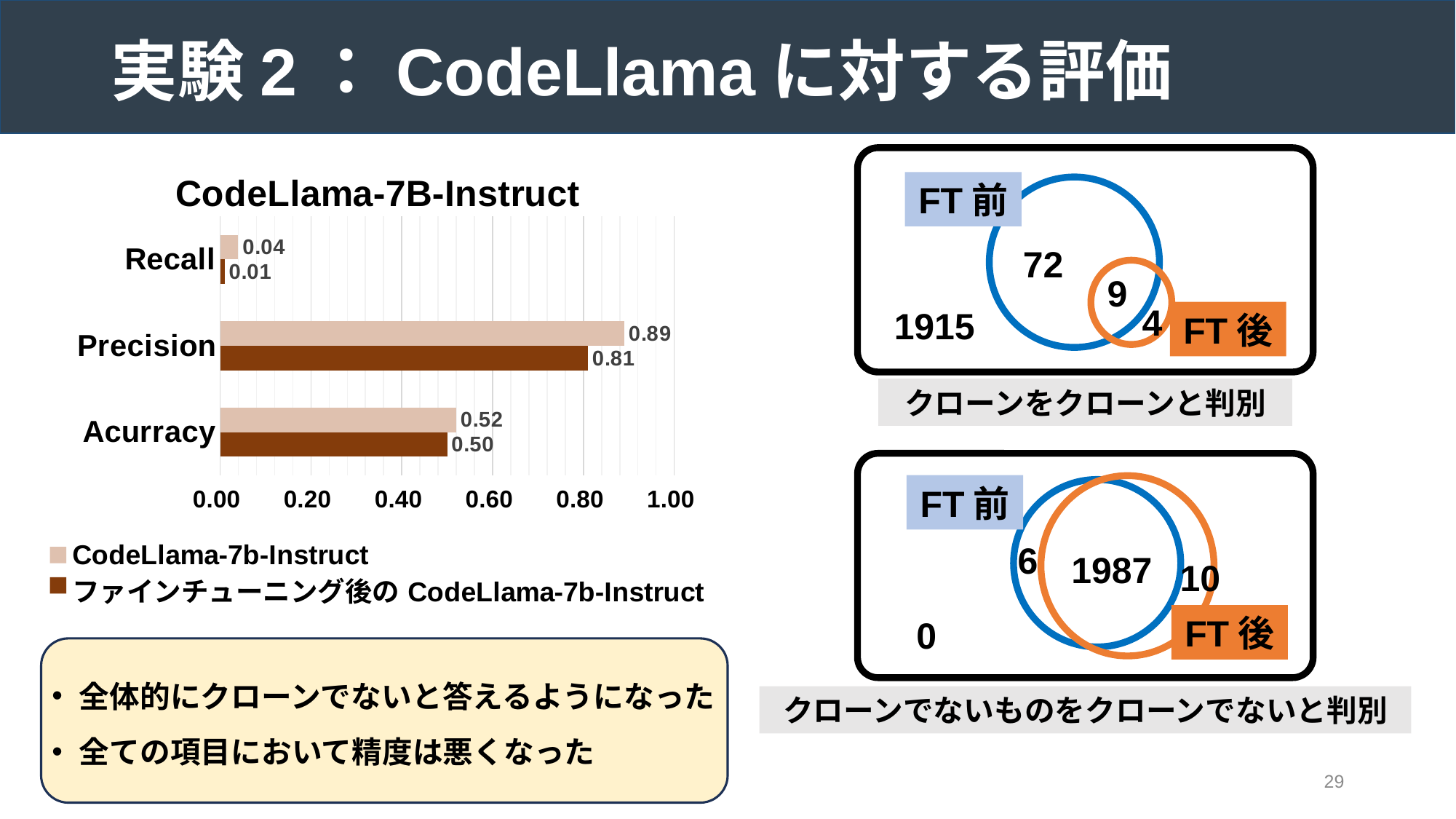

# 実験2：CodeLlamaに対する評価

### Chart: CodeLlama-7B-Instruct

| Category | ファインチューニング後のCodeLlama-7b-Instruct | CodeLlama-7b-Instruct |
|---|---|---|
| Acurracy | 0.5 | 0.52 |
| Precision | 0.81 | 0.89 |
| Recall | 0.01 | 0.04 |
FT前

72

9
4
1915
FT後
クローンをクローンと判別

FT前

6
1987
10
FT後
0

全体的にクローンでないと答えるようになった
全ての項目において精度は悪くなった
クローンでないものをクローンでないと判別
29